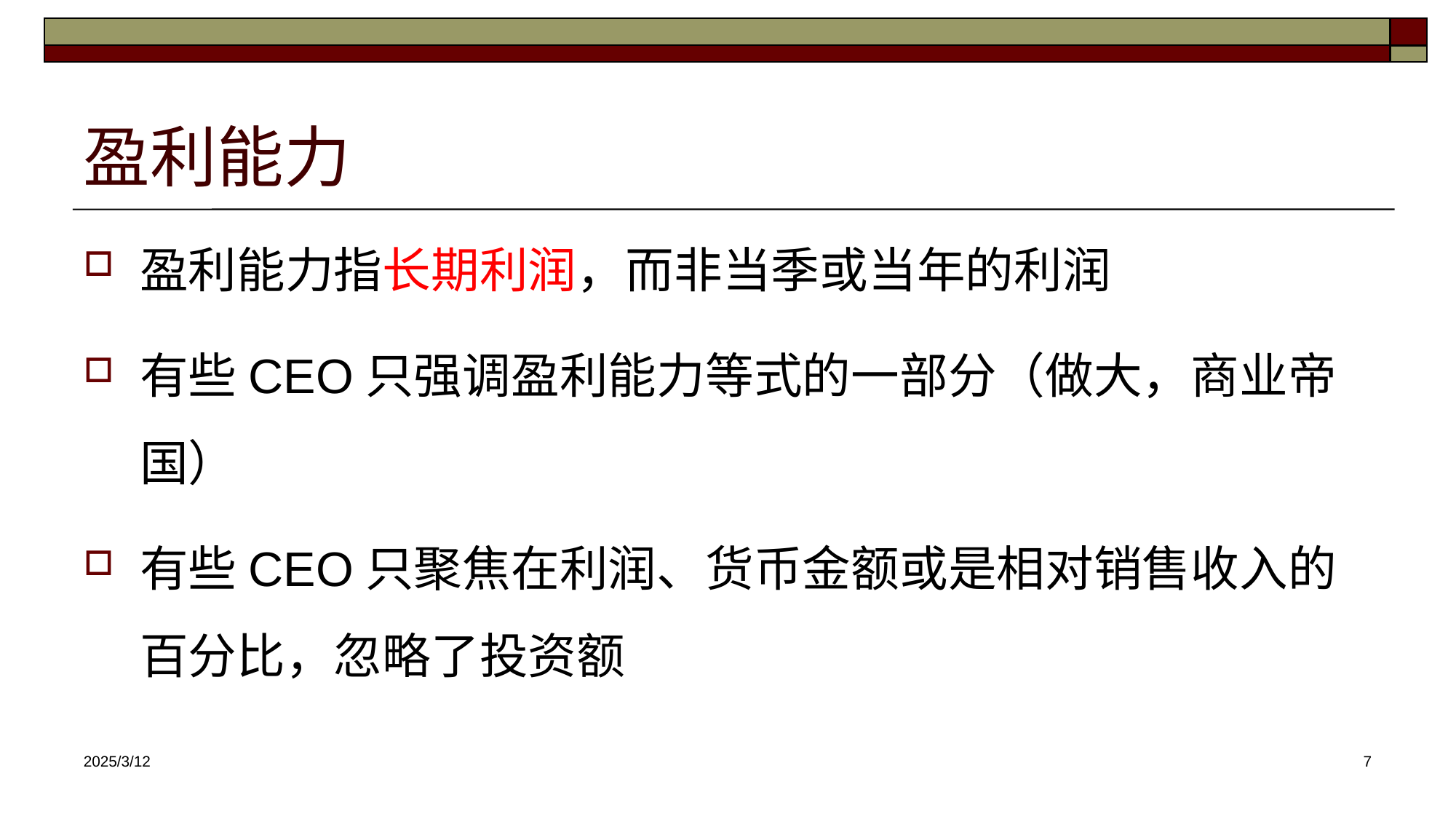

# 盈利能力
盈利能力指长期利润，而非当季或当年的利润
有些CEO只强调盈利能力等式的一部分（做大，商业帝国）
有些CEO只聚焦在利润、货币金额或是相对销售收入的百分比，忽略了投资额
2025/3/12
7